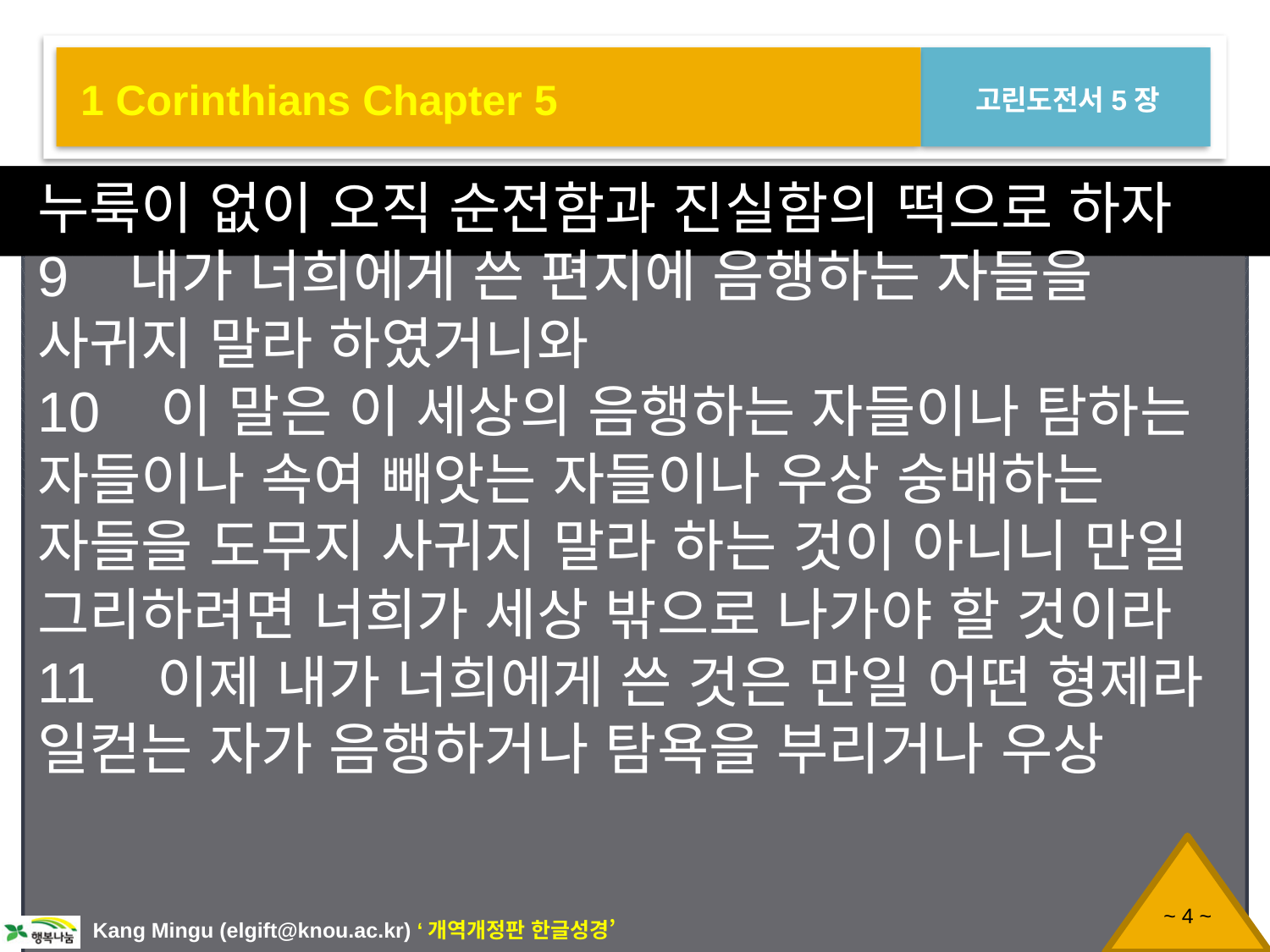

1 Corinthians Chapter 5
고린도전서5장
누룩이 없이 오직 순전함과 진실함의 떡으로 하자
9   내가 너희에게 쓴 편지에 음행하는 자들을 사귀지 말라 하였거니와
10   이 말은 이 세상의 음행하는 자들이나 탐하는 자들이나 속여 빼앗는 자들이나 우상 숭배하는 자들을 도무지 사귀지 말라 하는 것이 아니니 만일 그리하려면 너희가 세상 밖으로 나가야 할 것이라
11   이제 내가 너희에게 쓴 것은 만일 어떤 형제라 일컫는 자가 음행하거나 탐욕을 부리거나 우상